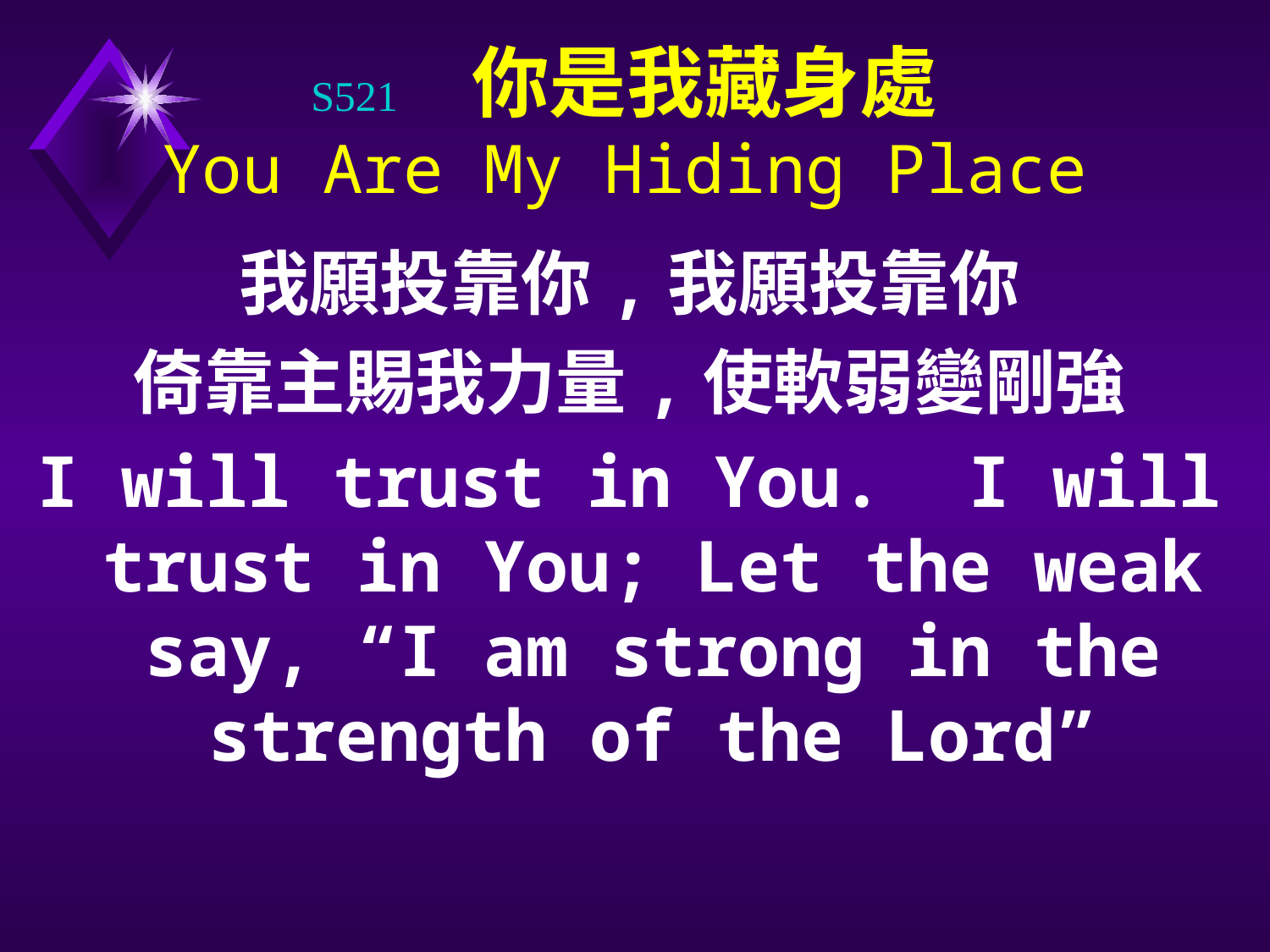

# S521      你是我藏身處 You Are My Hiding Place
我願投靠你,我願投靠你
倚靠主賜我力量,使軟弱變剛強
I will trust in You.  I will trust in You; Let the weak say, “I am strong in the strength of the Lord”